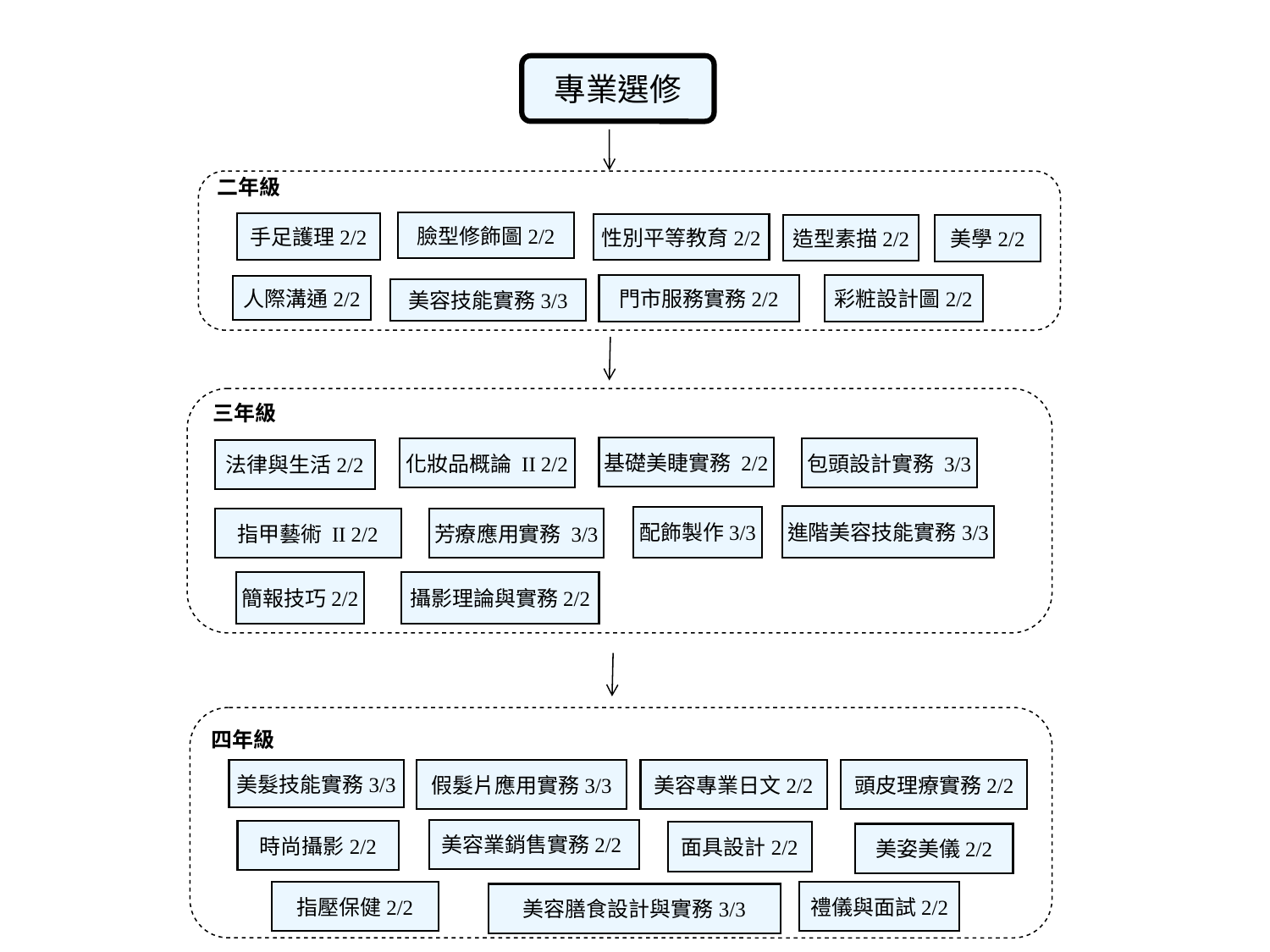

專業選修

二年級

手足護理2/2
性別平等教育2/2
造型素描2/2
美學2/2
門市服務實務2/2
美容技能實務3/3

三年級
基礎美睫實務 2/2
指甲藝術 II 2/2

四年級
美髮技能實務3/3
假髮片應用實務3/3
美容專業日文2/2
美容業銷售實務2/2
時尚攝影2/2
臉型修飾圖2/2
彩粧設計圖2/2
人際溝通2/2
化妝品概論 II 2/2
包頭設計實務 3/3
法律與生活2/2
進階美容技能實務3/3
配飾製作3/3
芳療應用實務 3/3
簡報技巧2/2
攝影理論與實務2/2
頭皮理療實務2/2
面具設計2/2
美姿美儀2/2
禮儀與面試2/2
指壓保健2/2
美容膳食設計與實務3/3